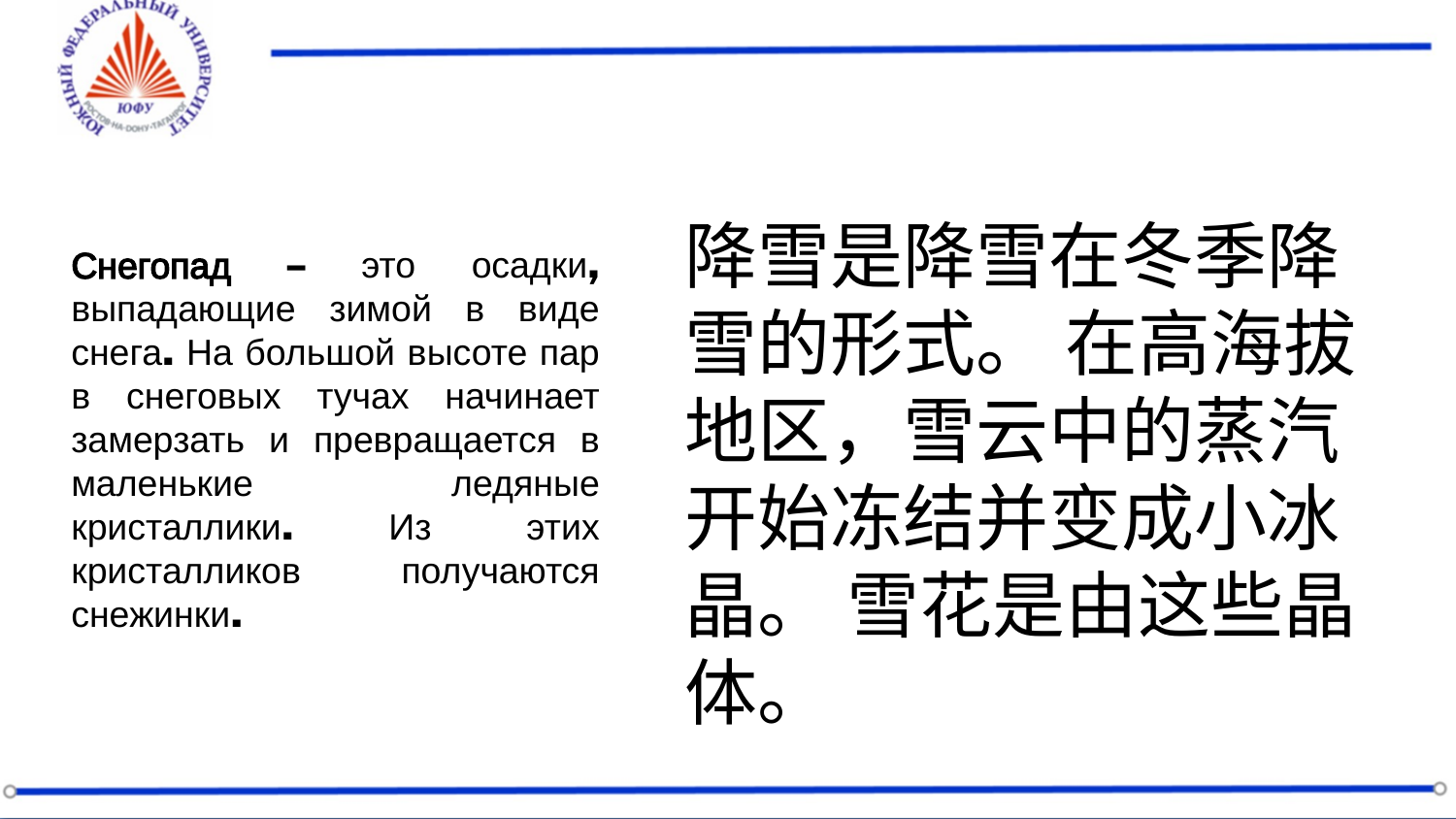

Снегопад – это осадки, выпадающие зимой в виде снега. На большой высоте пар в снеговых тучах начинает замерзать и превращается в маленькие ледяные кристаллики. Из этих кристалликов получаются снежинки.

降雪是降雪在冬季降雪的形式。 在高海拔地区，雪云中的蒸汽开始冻结并变成小冰晶。 雪花是由这些晶体。